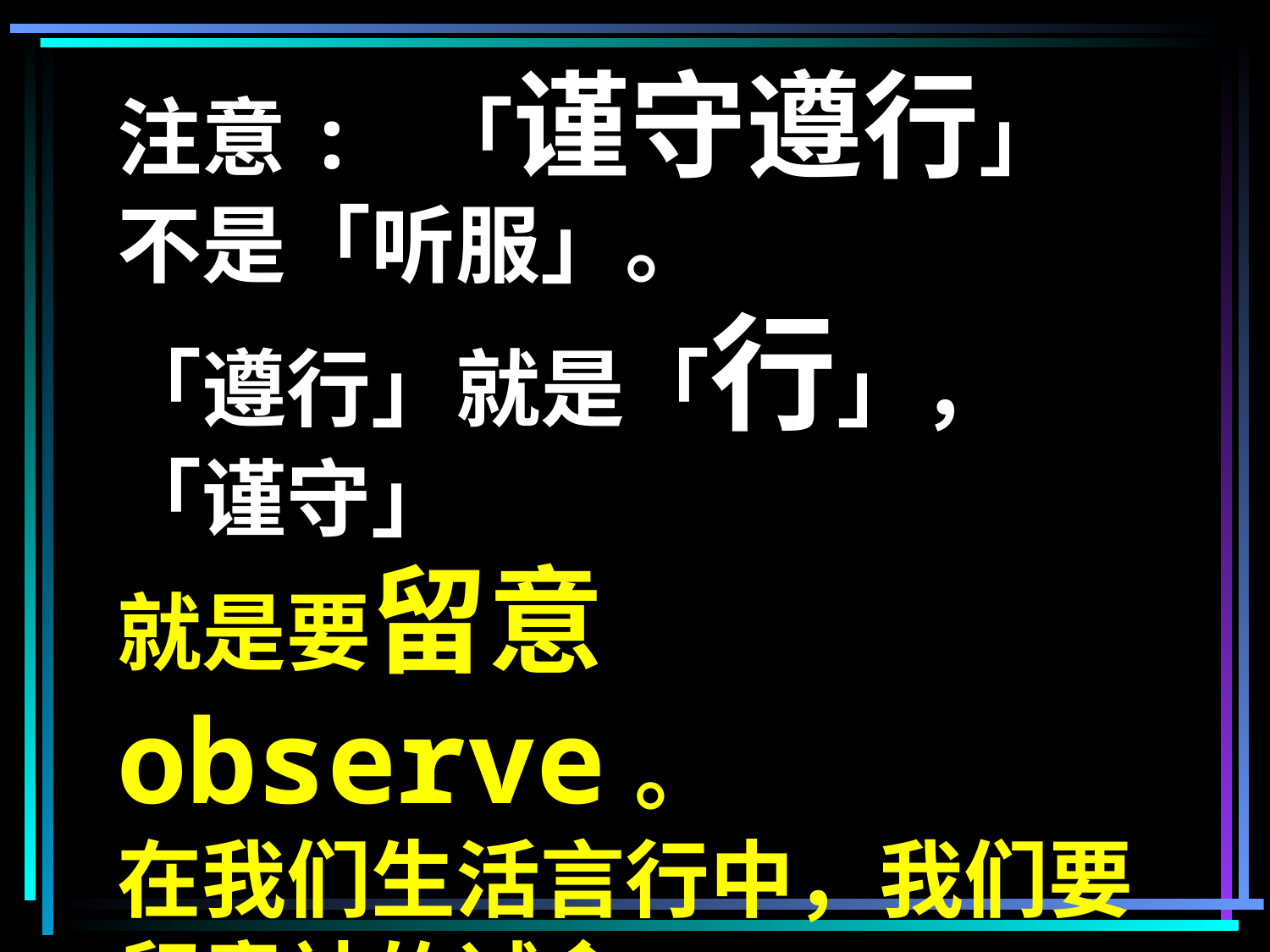

注意: 「谨守遵行」
不是「听服」。
「遵行」就是「行」，
「谨守」
就是要留意observe。
在我们生活言行中，我们要留意神的诫命。
#